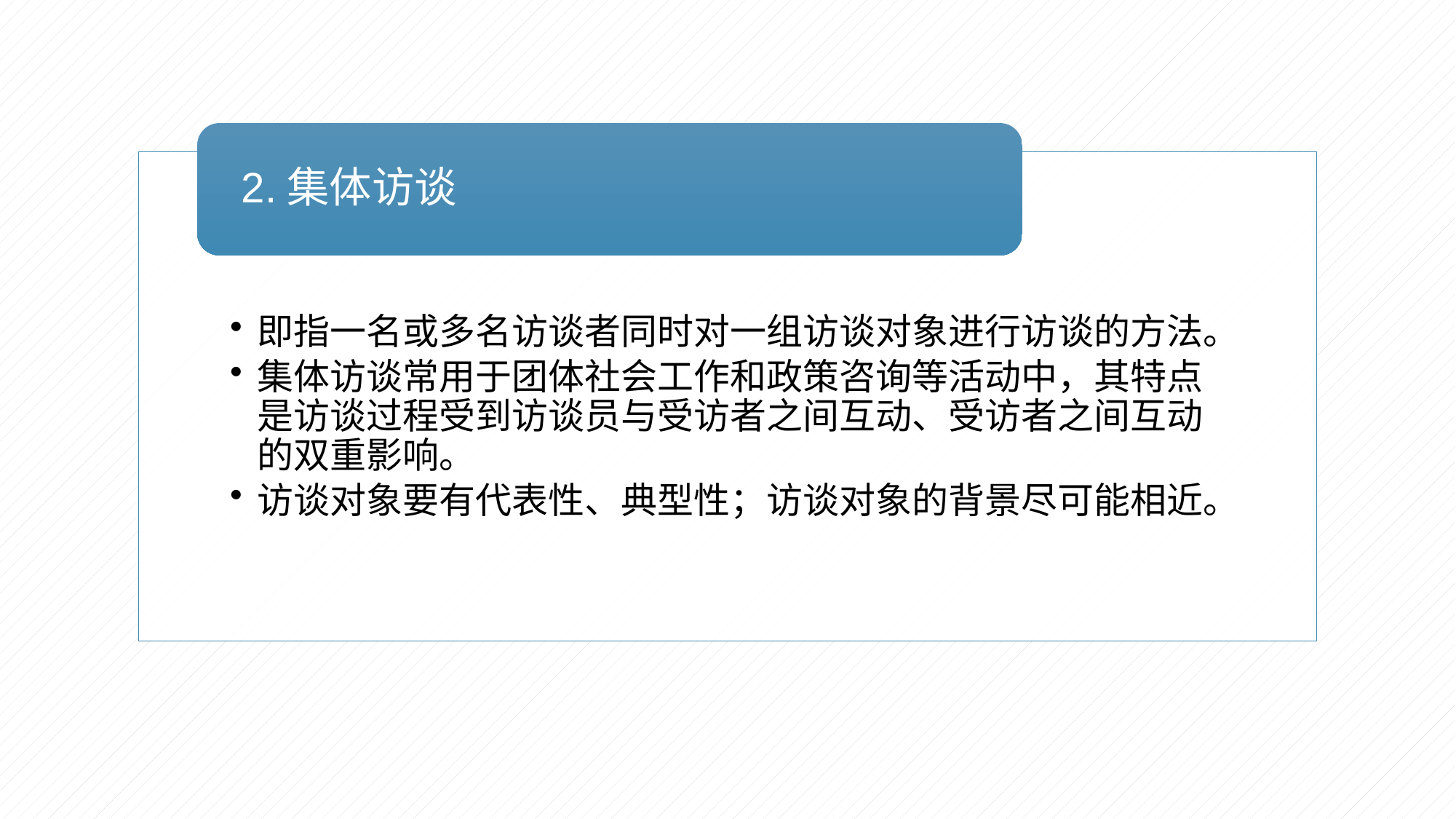

即指一名或多名访谈者同时对一组访谈对象进行访谈的方法。
集体访谈常用于团体社会工作和政策咨询等活动中，其特点是访谈过程受到访谈员与受访者之间互动、受访者之间互动的双重影响。
访谈对象要有代表性、典型性；访谈对象的背景尽可能相近。
2.集体访谈